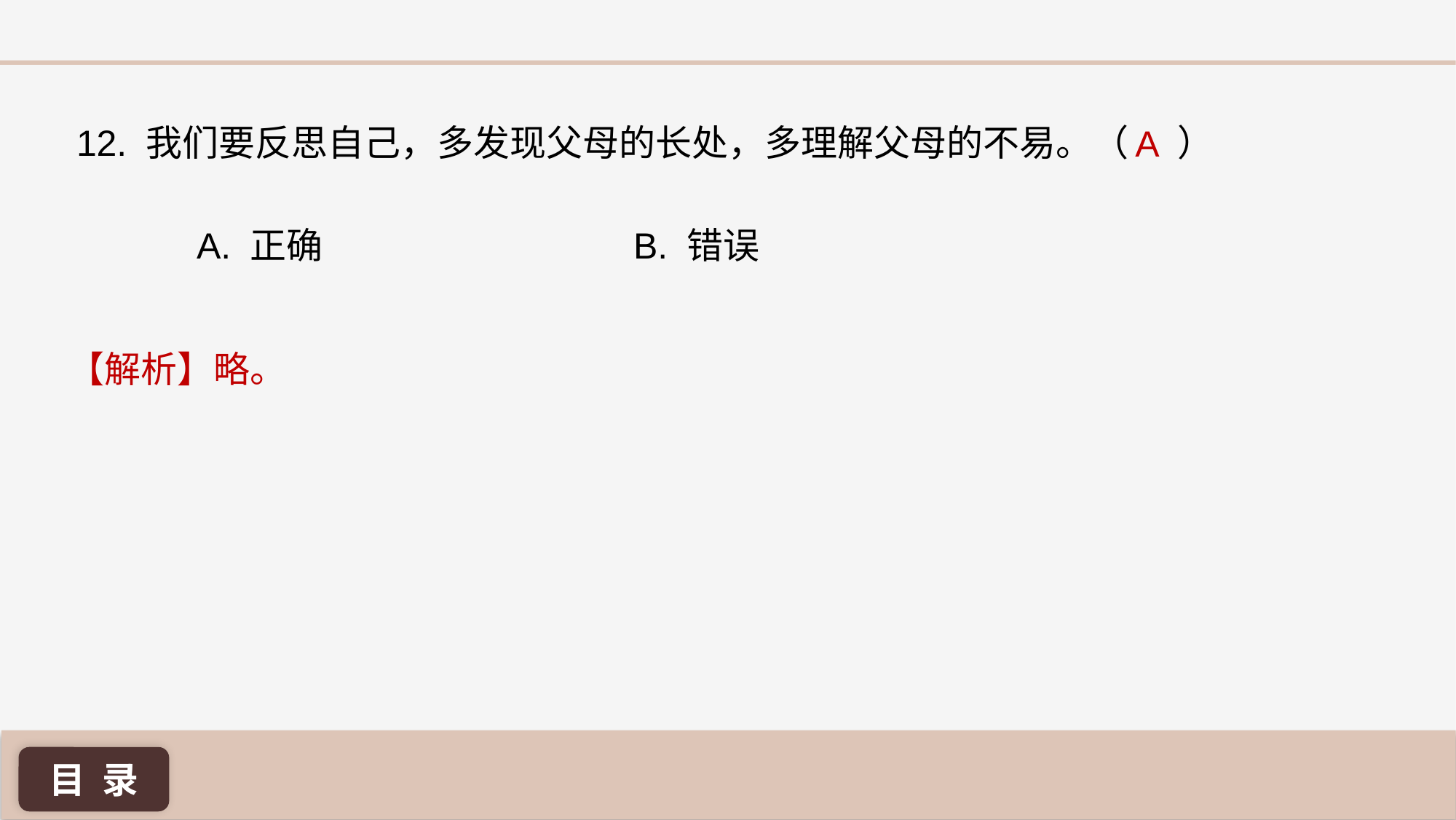

A
12. 我们要反思自己，多发现父母的长处，多理解父母的不易。（      ）
A. 正确 			B. 错误
【解析】略。